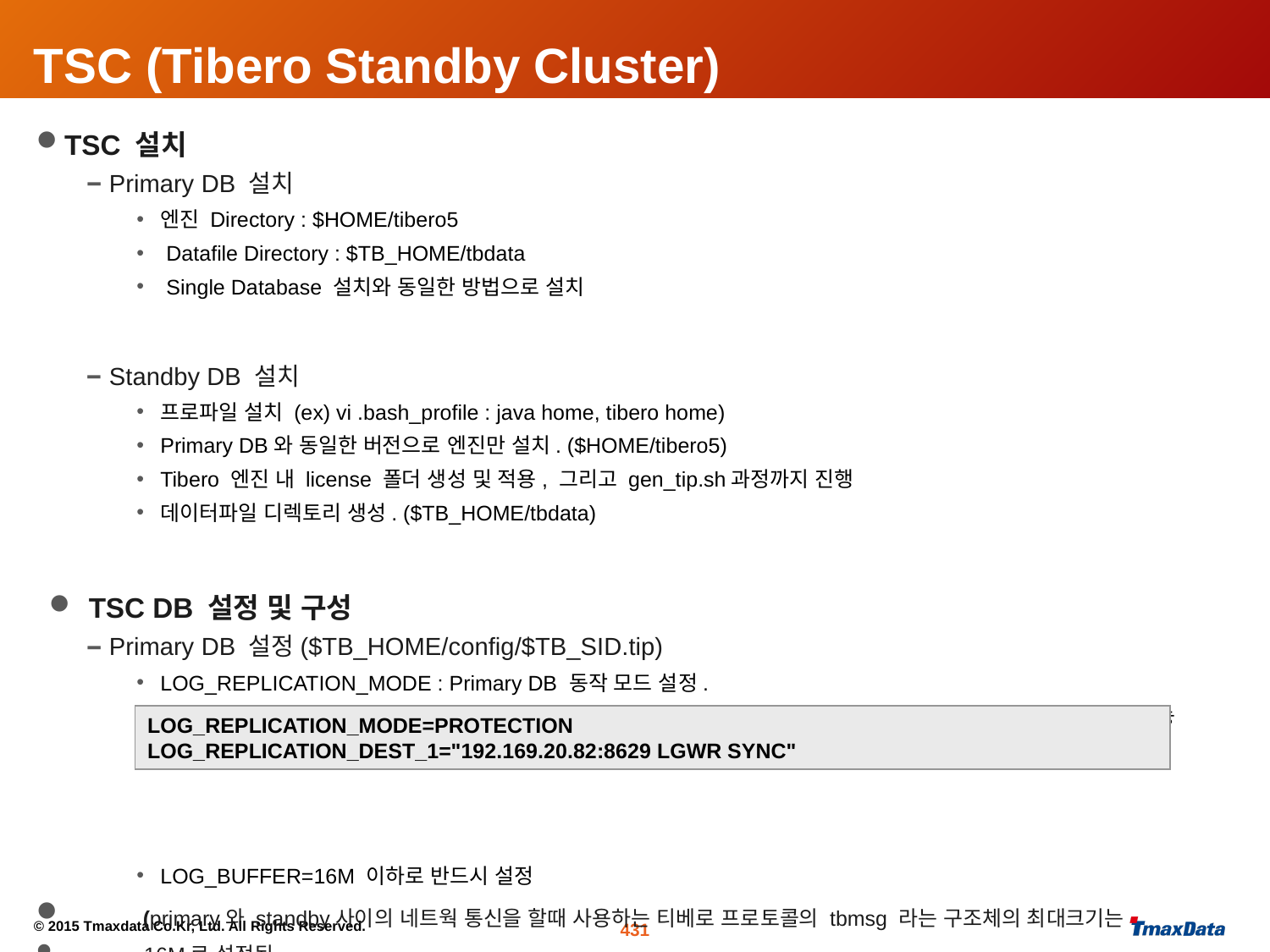

# TSC (Tibero Standby Cluster)
TSC 설치
 Primary DB 설치
엔진 Directory : $HOME/tibero5
 Datafile Directory : $TB_HOME/tbdata
 Single Database 설치와 동일한 방법으로 설치

 Standby DB 설치
프로파일 설치 (ex) vi .bash_profile : java home, tibero home)
Primary DB와 동일한 버전으로 엔진만 설치. ($HOME/tibero5)
Tibero 엔진 내 license 폴더 생성 및 적용, 그리고 gen_tip.sh과정까지 진행
데이터파일 디렉토리 생성. ($TB_HOME/tbdata)

TSC DB 설정 및 구성
 Primary DB 설정($TB_HOME/config/$TB_SID.tip)
LOG_REPLICATION_MODE : Primary DB 동작 모드 설정.
 LOG_REPLICATION_DEST_n: Standby DB 정보 및 로그 전송방식 설정,   Standby DB는 9개 까지 설정 가능

LOG_BUFFER=16M 이하로 반드시 설정
          (primary와 standby사이의 네트웍 통신을 할때 사용하는 티베로 프로토콜의 tbmsg 라는 구조체의 최대크기는
              16M로 설정됨
LOG_REPLICATION_MODE=PROTECTION
LOG_REPLICATION_DEST_1="192.169.20.82:8629 LGWR SYNC"